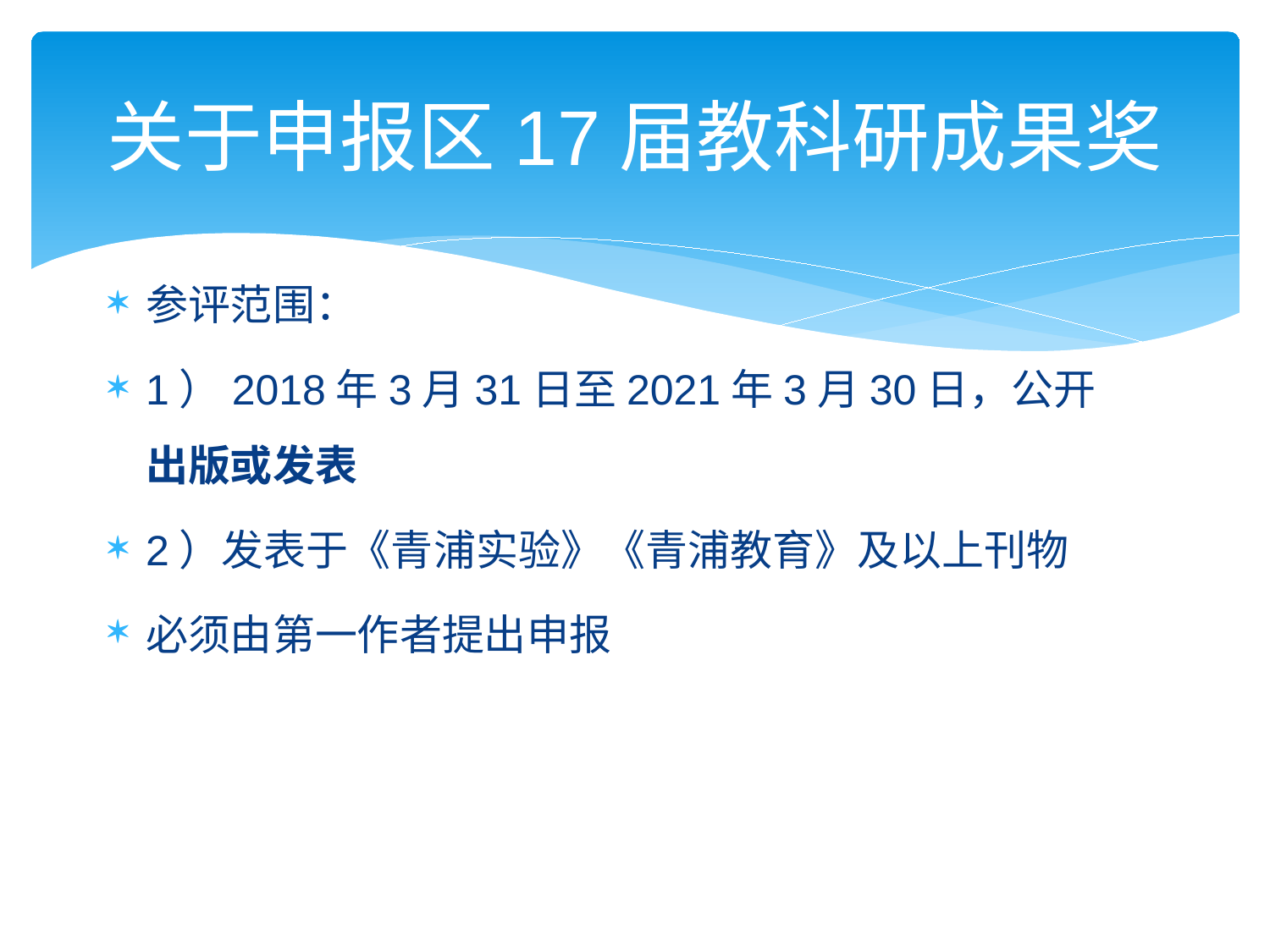

# 关于申报区17届教科研成果奖
参评范围：
1）2018年3月31日至2021年3月30日，公开出版或发表
2）发表于《青浦实验》《青浦教育》及以上刊物
必须由第一作者提出申报